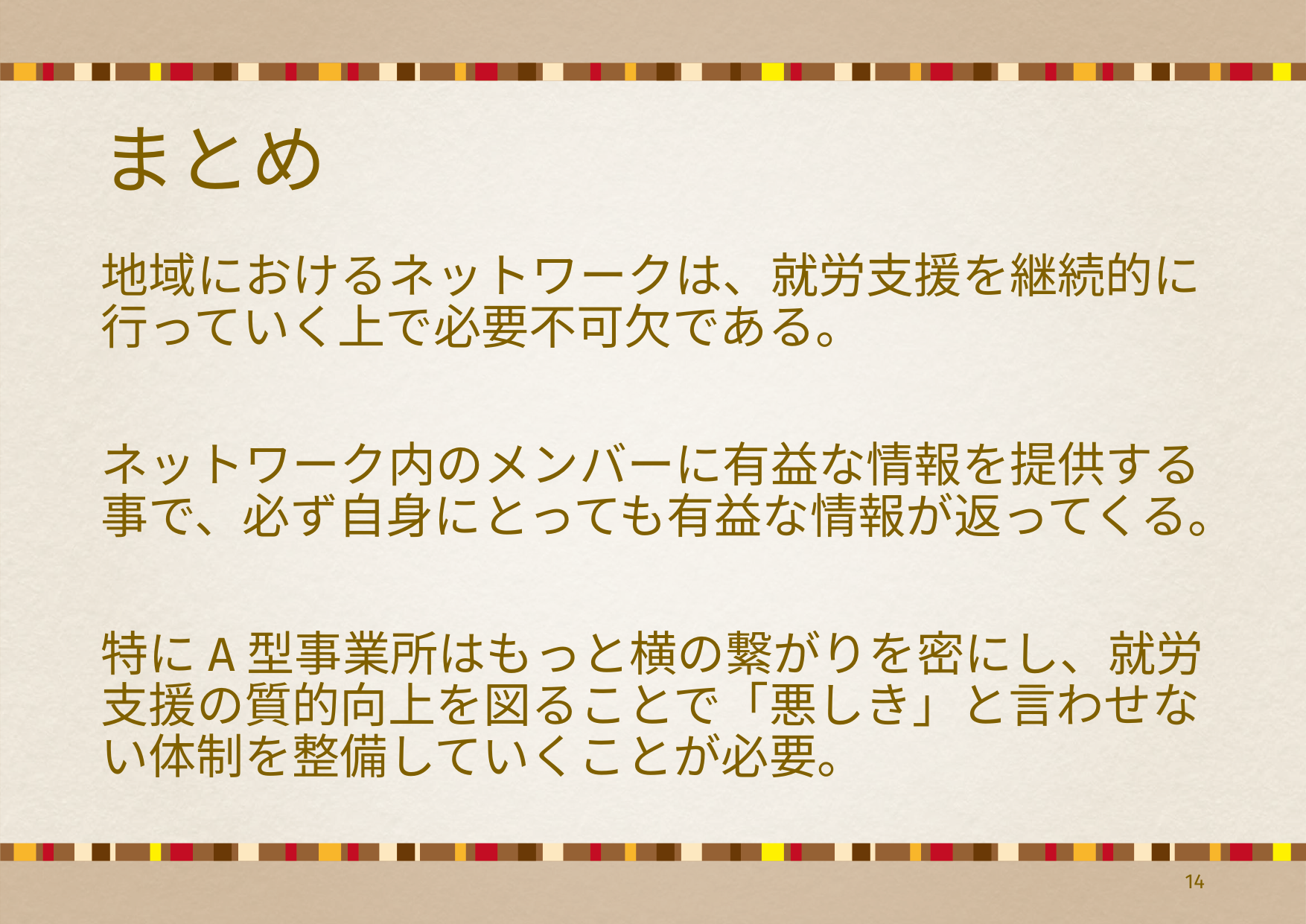

# まとめ
地域におけるネットワークは、就労支援を継続的に行っていく上で必要不可欠である。

ネットワーク内のメンバーに有益な情報を提供する事で、必ず自身にとっても有益な情報が返ってくる。

特にA型事業所はもっと横の繋がりを密にし、就労支援の質的向上を図ることで「悪しき」と言わせない体制を整備していくことが必要。
14